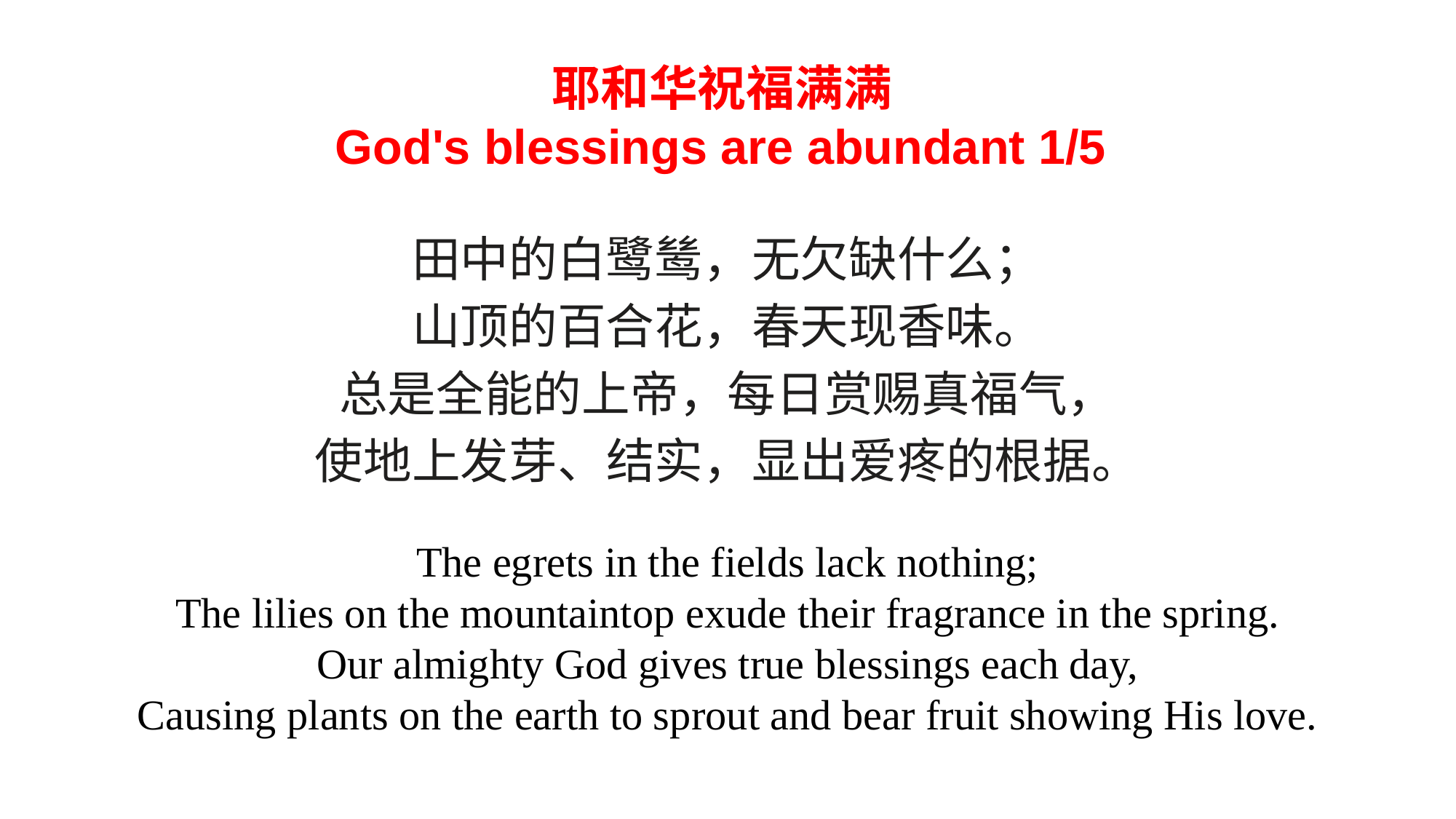

# 耶和华祝福满满 God's blessings are abundant 1/5
田中的白鹭鸶，无欠缺什么；
山顶的百合花，春天现香味。
总是全能的上帝，每日赏赐真福气，
使地上发芽、结实，显出爱疼的根据。

The egrets in the fields lack nothing;
The lilies on the mountaintop exude their fragrance in the spring.
Our almighty God gives true blessings each day,
Causing plants on the earth to sprout and bear fruit showing His love.